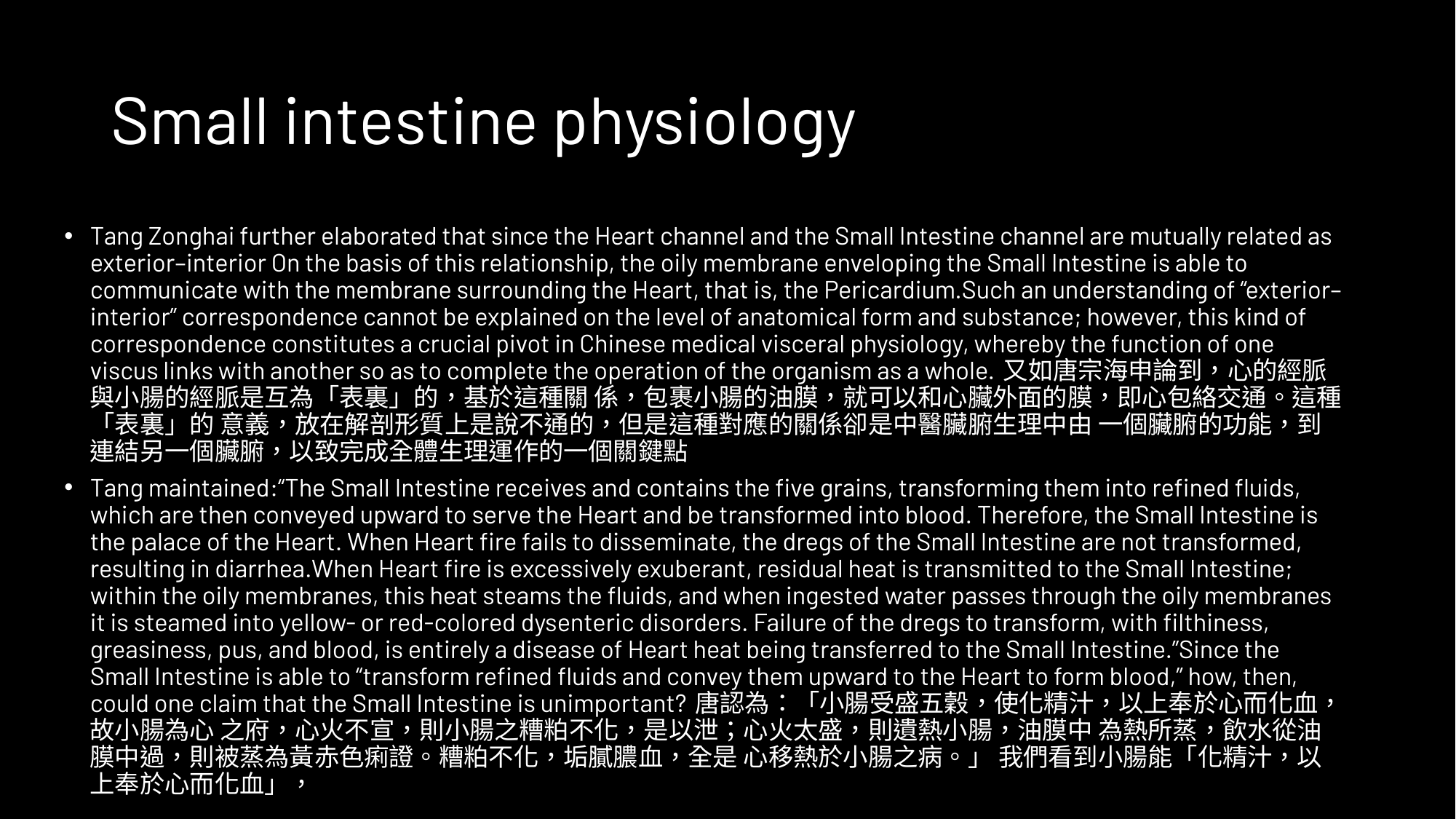

# Small intestine physiology
Tang Zonghai further elaborated that since the Heart channel and the Small Intestine channel are mutually related as exterior–interior On the basis of this relationship, the oily membrane enveloping the Small Intestine is able to communicate with the membrane surrounding the Heart, that is, the Pericardium.Such an understanding of “exterior–interior” correspondence cannot be explained on the level of anatomical form and substance; however, this kind of correspondence constitutes a crucial pivot in Chinese medical visceral physiology, whereby the function of one viscus links with another so as to complete the operation of the organism as a whole. 又如唐宗海申論到，心的經脈與小腸的經脈是互為「表裏」的，基於這種關 係，包裹小腸的油膜，就可以和心臟外面的膜，即心包絡交通。這種「表裏」的 意義，放在解剖形質上是說不通的，但是這種對應的關係卻是中醫臟腑生理中由 一個臟腑的功能，到連結另一個臟腑，以致完成全體生理運作的一個關鍵點
Tang maintained:“The Small Intestine receives and contains the five grains, transforming them into refined fluids, which are then conveyed upward to serve the Heart and be transformed into blood. Therefore, the Small Intestine is the palace of the Heart. When Heart fire fails to disseminate, the dregs of the Small Intestine are not transformed, resulting in diarrhea.When Heart fire is excessively exuberant, residual heat is transmitted to the Small Intestine; within the oily membranes, this heat steams the fluids, and when ingested water passes through the oily membranes it is steamed into yellow- or red-colored dysenteric disorders. Failure of the dregs to transform, with filthiness, greasiness, pus, and blood, is entirely a disease of Heart heat being transferred to the Small Intestine.”Since the Small Intestine is able to “transform refined fluids and convey them upward to the Heart to form blood,” how, then, could one claim that the Small Intestine is unimportant? 唐認為：「小腸受盛五穀，使化精汁，以上奉於心而化血，故小腸為心 之府，心火不宣，則小腸之糟粕不化，是以泄；心火太盛，則遺熱小腸，油膜中 為熱所蒸，飲水從油膜中過，則被蒸為黃赤色痢證。糟粕不化，垢膩膿血，全是 心移熱於小腸之病。」 我們看到小腸能「化精汁，以上奉於心而化血」，